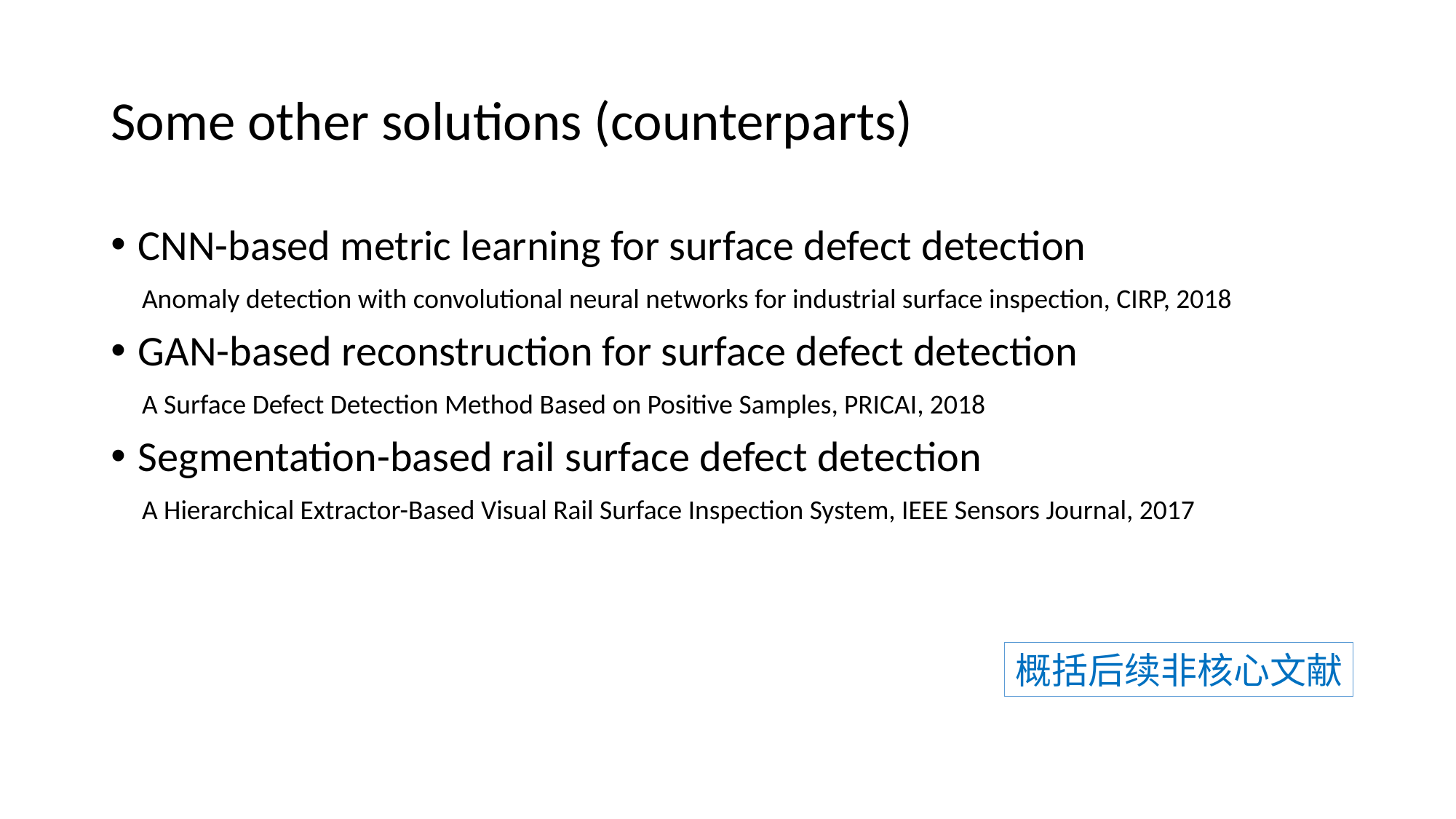

# Some other solutions (counterparts)
CNN-based metric learning for surface defect detection
     Anomaly detection with convolutional neural networks for industrial surface inspection, CIRP, 2018
GAN-based reconstruction for surface defect detection
     A Surface Defect Detection Method Based on Positive Samples, PRICAI, 2018
Segmentation-based rail surface defect detection
     A Hierarchical Extractor-Based Visual Rail Surface Inspection System, IEEE Sensors Journal, 2017
概括后续非核心文献